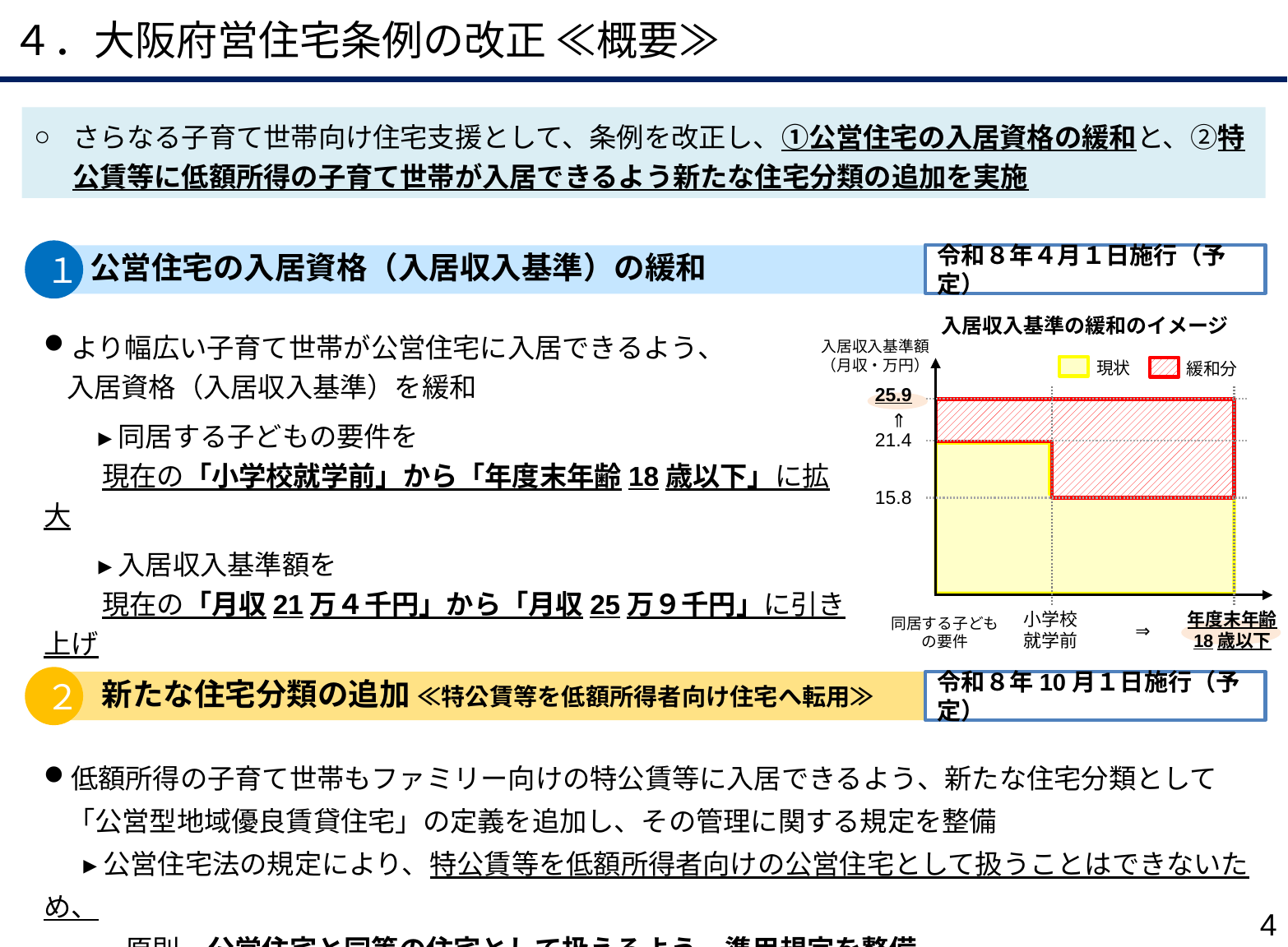

４．大阪府営住宅条例の改正 ≪概要≫
さらなる子育て世帯向け住宅支援として、条例を改正し、①公営住宅の入居資格の緩和と、②特公賃等に低額所得の子育て世帯が入居できるよう新たな住宅分類の追加を実施
１
公営住宅の入居資格（入居収入基準）の緩和
令和８年４月１日施行（予定）

入居収入基準の緩和のイメージ
入居収入基準額
（月収・万円）
現状
緩和分

25.9

⇒
21.4

15.8
小学校
就学前
年度末年齢
18歳以下
同居する子ども
の要件
⇒

より幅広い子育て世帯が公営住宅に入居できるよう、
入居資格（入居収入基準）を緩和
　　▸ 同居する子どもの要件を
    　現在の「小学校就学前」から「年度末年齢18歳以下」に拡大
　　▸ 入居収入基準額を
    　現在の「月収21万４千円」から「月収25万９千円」に引き上げ
２
新たな住宅分類の追加 ≪特公賃等を低額所得者向け住宅へ転用≫
令和８年10月１日施行（予定）

低額所得の子育て世帯もファミリー向けの特公賃等に入居できるよう、新たな住宅分類として
「公営型地域優良賃貸住宅」の定義を追加し、その管理に関する規定を整備
　  ▸ 公営住宅法の規定により、特公賃等を低額所得者向けの公営住宅として扱うことはできないため、
　　　原則、公営住宅と同等の住宅として扱えるよう、準用規定を整備
4